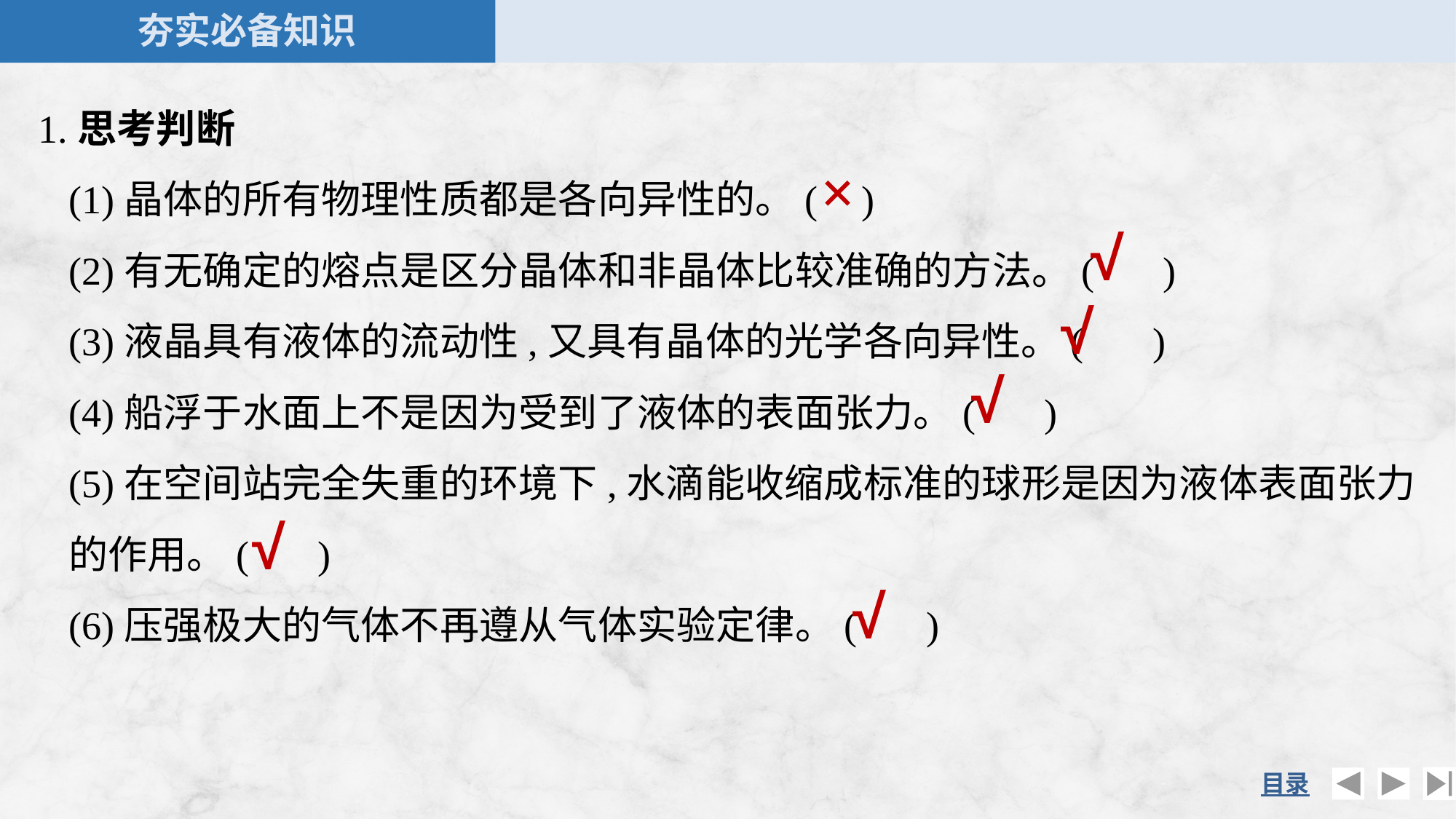

1.思考判断
(1)晶体的所有物理性质都是各向异性的。(    )
(2)有无确定的熔点是区分晶体和非晶体比较准确的方法。(       )
(3)液晶具有液体的流动性,又具有晶体的光学各向异性。(       )
(4)船浮于水面上不是因为受到了液体的表面张力。(       )
	(5)在空间站完全失重的环境下,水滴能收缩成标准的球形是因为液体表面张力的作用。(       )
	(6)压强极大的气体不再遵从气体实验定律。(       )
×
√
√
√
√
√